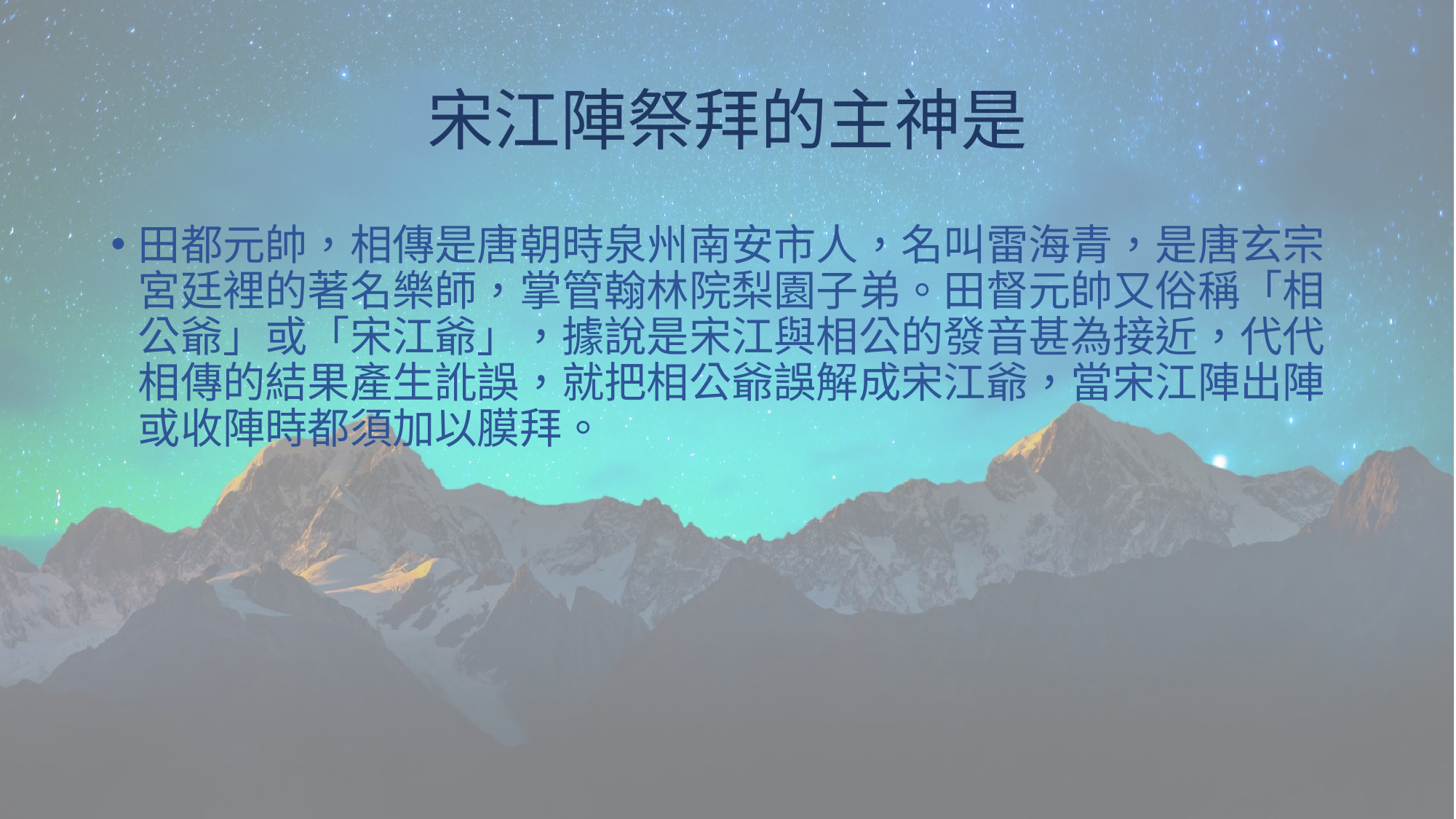

# 宋江陣祭拜的主神是
田都元帥，相傳是唐朝時泉州南安市人，名叫雷海青，是唐玄宗宮廷裡的著名樂師，掌管翰林院梨園子弟。田督元帥又俗稱「相公爺」或「宋江爺」，據說是宋江與相公的發音甚為接近，代代相傳的結果產生訛誤，就把相公爺誤解成宋江爺，當宋江陣出陣或收陣時都須加以膜拜。